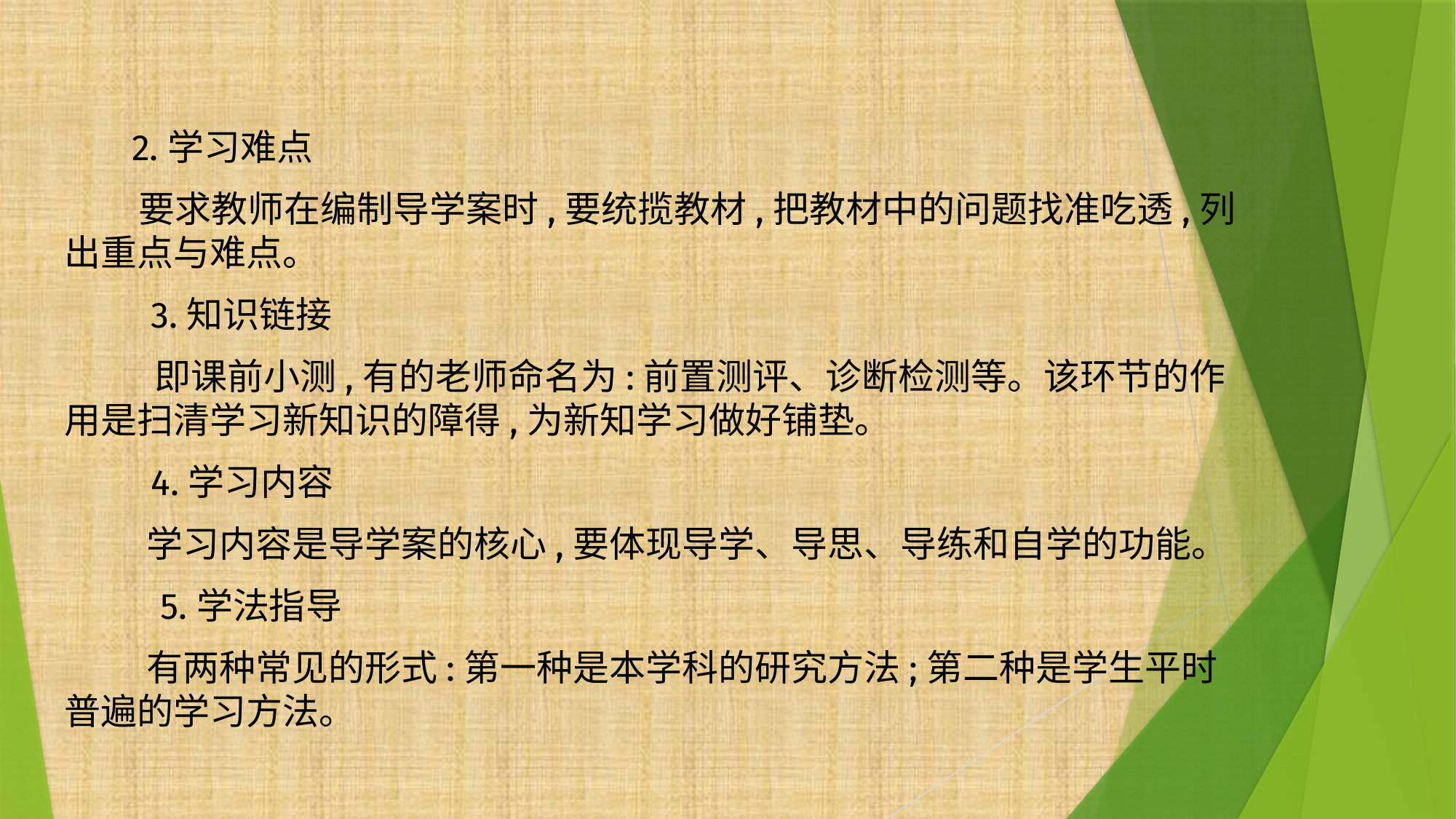

#
       2.学习难点
        要求教师在编制导学案时,要统揽教材,把教材中的问题找准吃透,列出重点与难点。
         3.知识链接
          即课前小测,有的老师命名为:前置测评、诊断检测等。该环节的作用是扫清学习新知识的障得,为新知学习做好铺垫。
         4.学习内容
         学习内容是导学案的核心,要体现导学、导思、导练和自学的功能。
          5.学法指导
         有两种常见的形式:第一种是本学科的研究方法;第二种是学生平时普遍的学习方法。